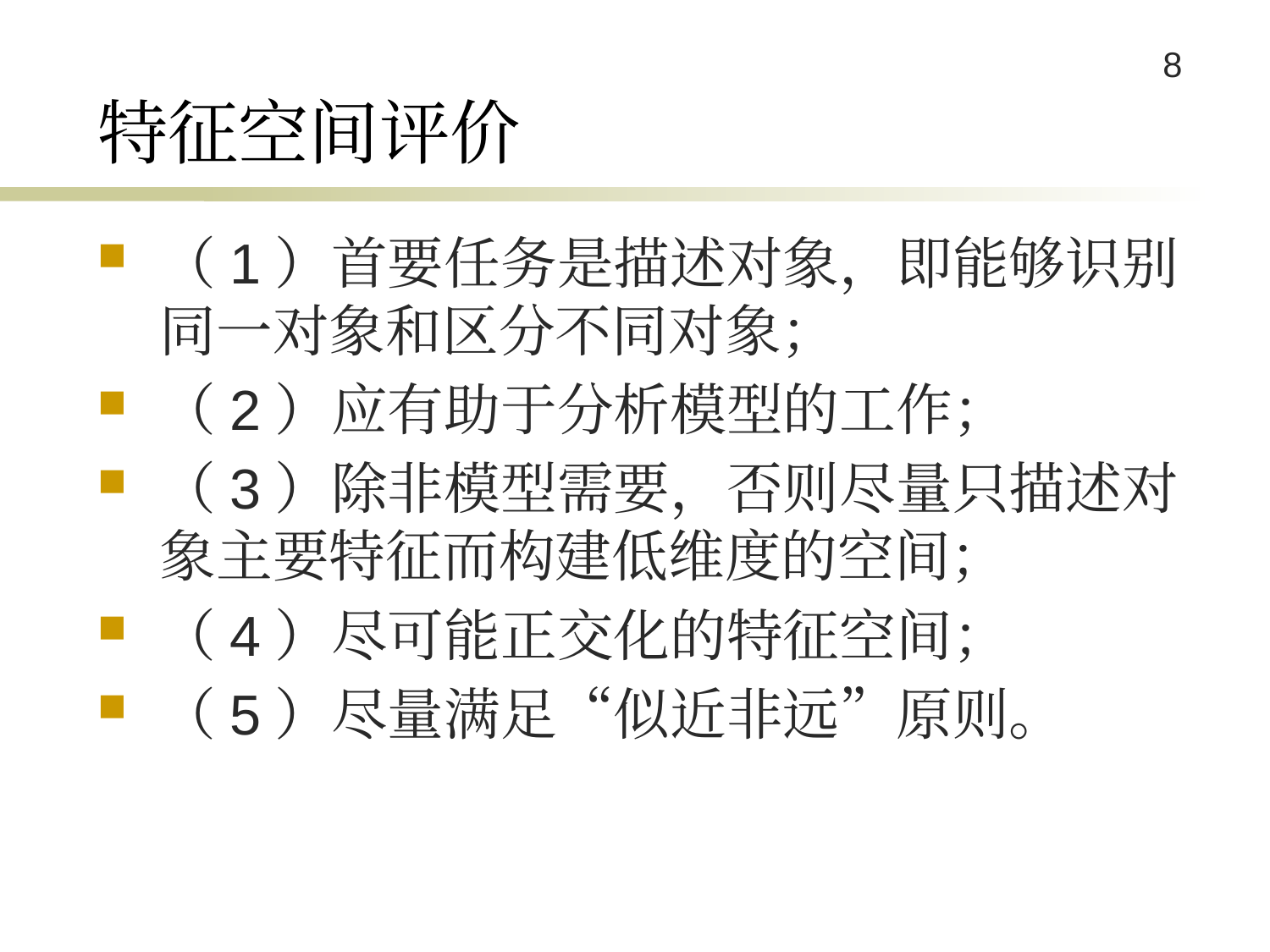

# 特征空间评价
（1）首要任务是描述对象，即能够识别同一对象和区分不同对象；
（2）应有助于分析模型的工作；
（3）除非模型需要，否则尽量只描述对象主要特征而构建低维度的空间；
（4）尽可能正交化的特征空间；
（5）尽量满足“似近非远”原则。